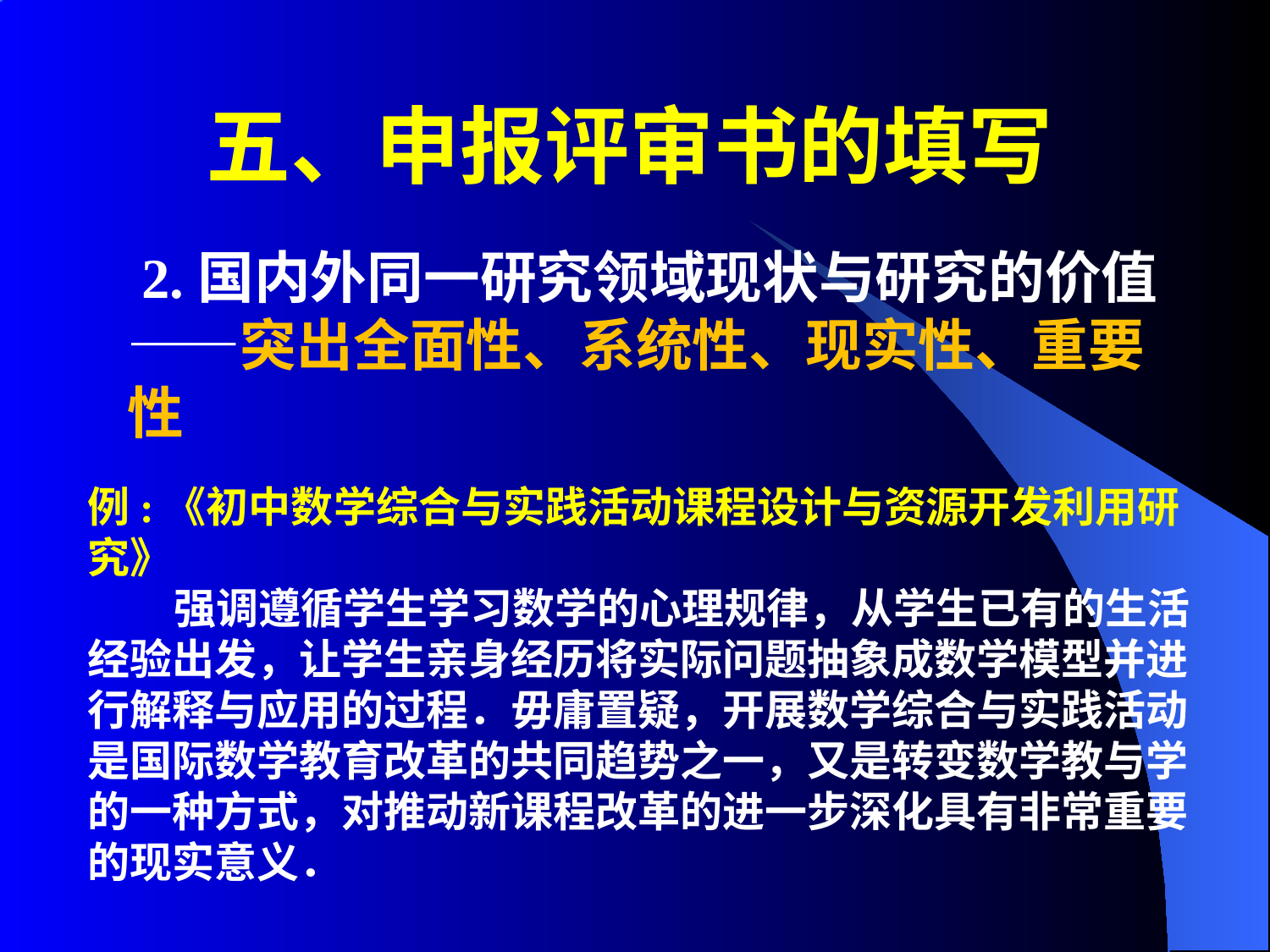

五、申报评审书的填写
 2.国内外同一研究领域现状与研究的价值——突出全面性、系统性、现实性、重要性

例:《初中数学综合与实践活动课程设计与资源开发利用研究》
        强调遵循学生学习数学的心理规律，从学生已有的生活经验出发，让学生亲身经历将实际问题抽象成数学模型并进行解释与应用的过程．毋庸置疑，开展数学综合与实践活动是国际数学教育改革的共同趋势之一，又是转变数学教与学的一种方式，对推动新课程改革的进一步深化具有非常重要的现实意义．